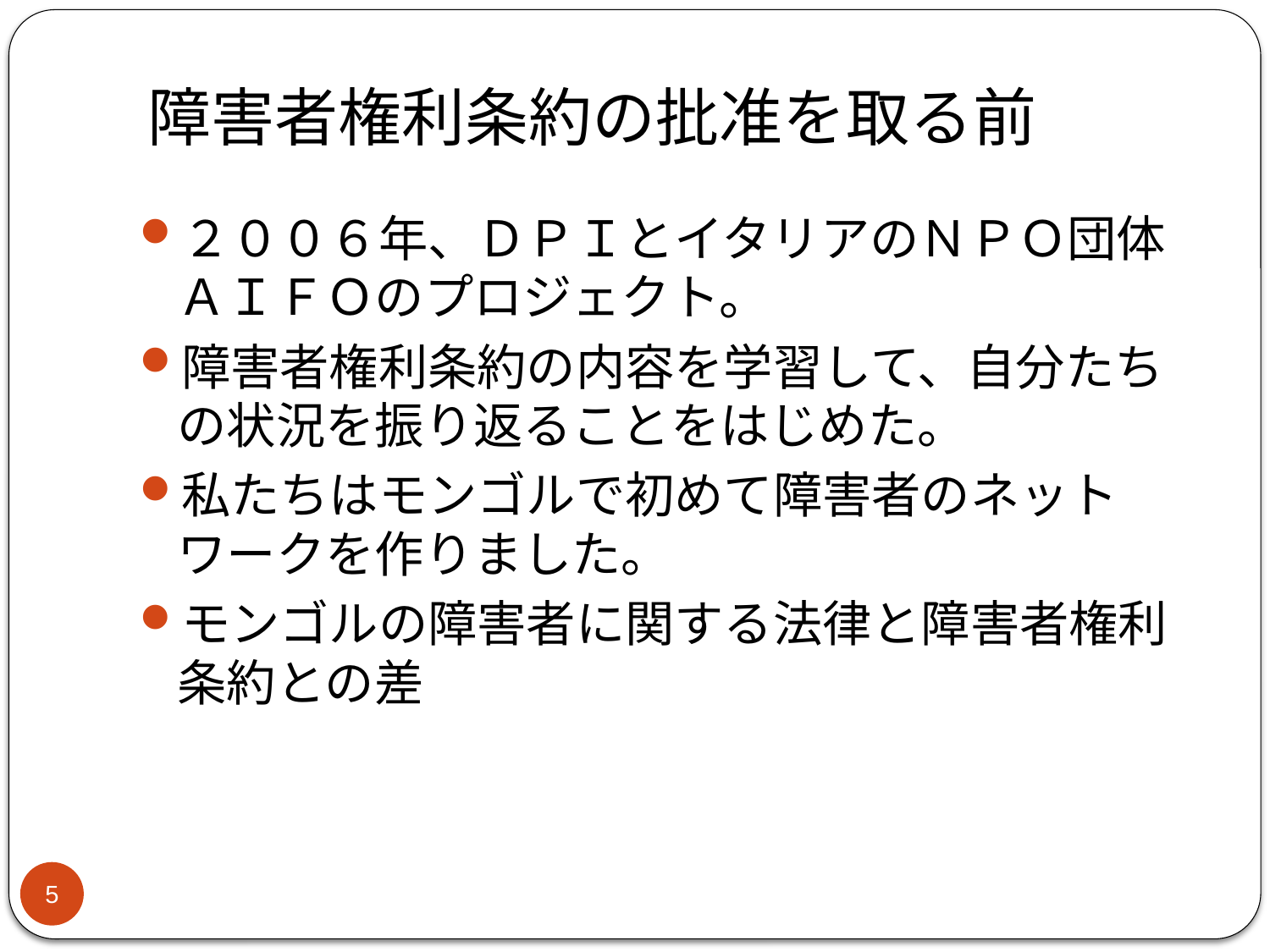

# 障害者権利条約の批准を取る前
２００６年、ＤＰＩとイタリアのＮＰＯ団体ＡＩＦＯのプロジェクト。
障害者権利条約の内容を学習して、自分たちの状況を振り返ることをはじめた。
私たちはモンゴルで初めて障害者のネットワークを作りました。
モンゴルの障害者に関する法律と障害者権利条約との差
5